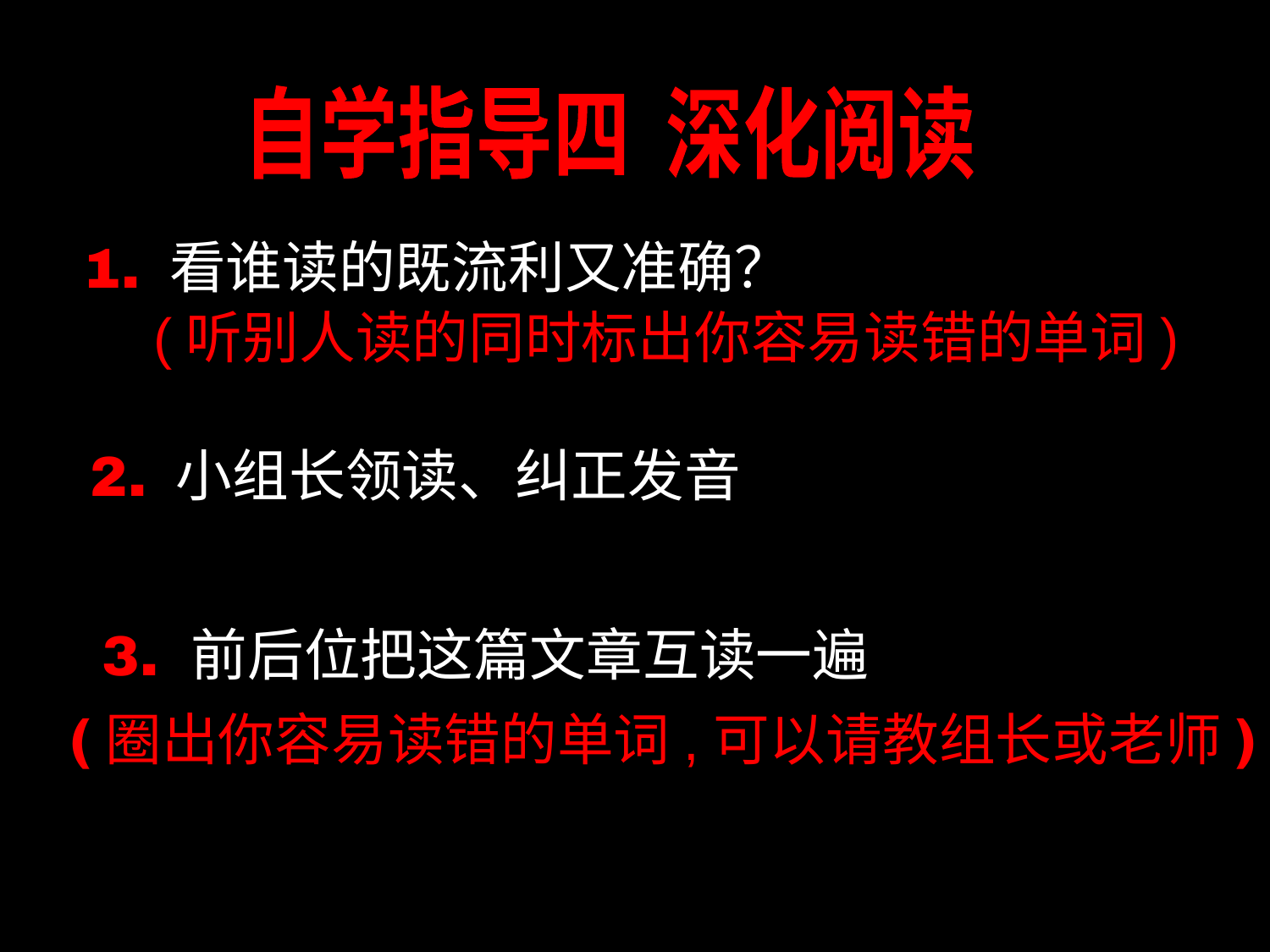

自学指导四  深化阅读
  1. 看谁读的既流利又准确？
       (听别人读的同时标出你容易读错的单词)
2. 小组长领读、纠正发音
 3. 前后位把这篇文章互读一遍

(圈出你容易读错的单词,可以请教组长或老师)